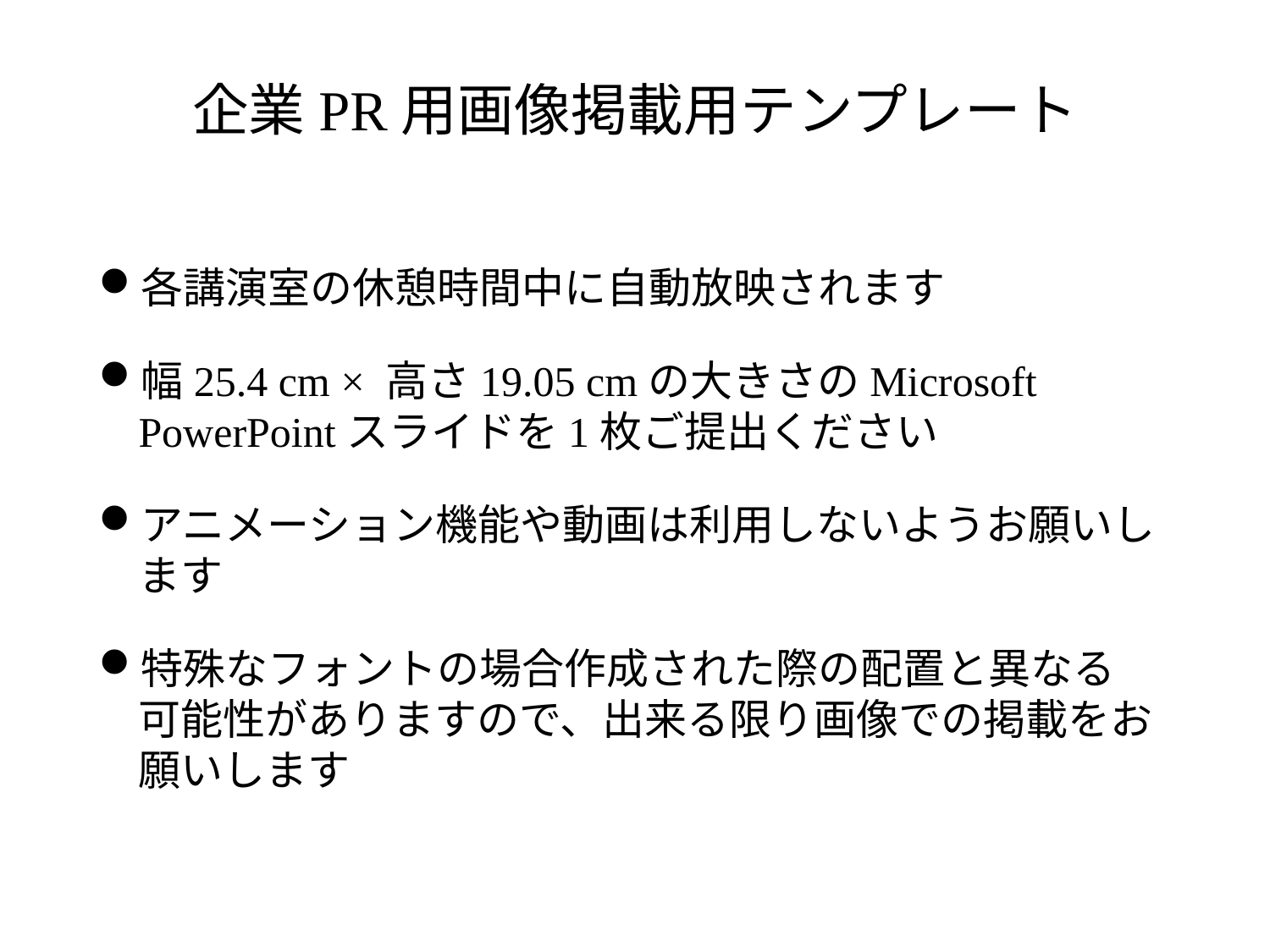

企業PR用画像掲載用テンプレート
各講演室の休憩時間中に自動放映されます
幅25.4 cm × 高さ19.05 cmの大きさのMicrosoft PowerPointスライドを1枚ご提出ください
アニメーション機能や動画は利用しないようお願いします
特殊なフォントの場合作成された際の配置と異なる可能性がありますので、出来る限り画像での掲載をお願いします